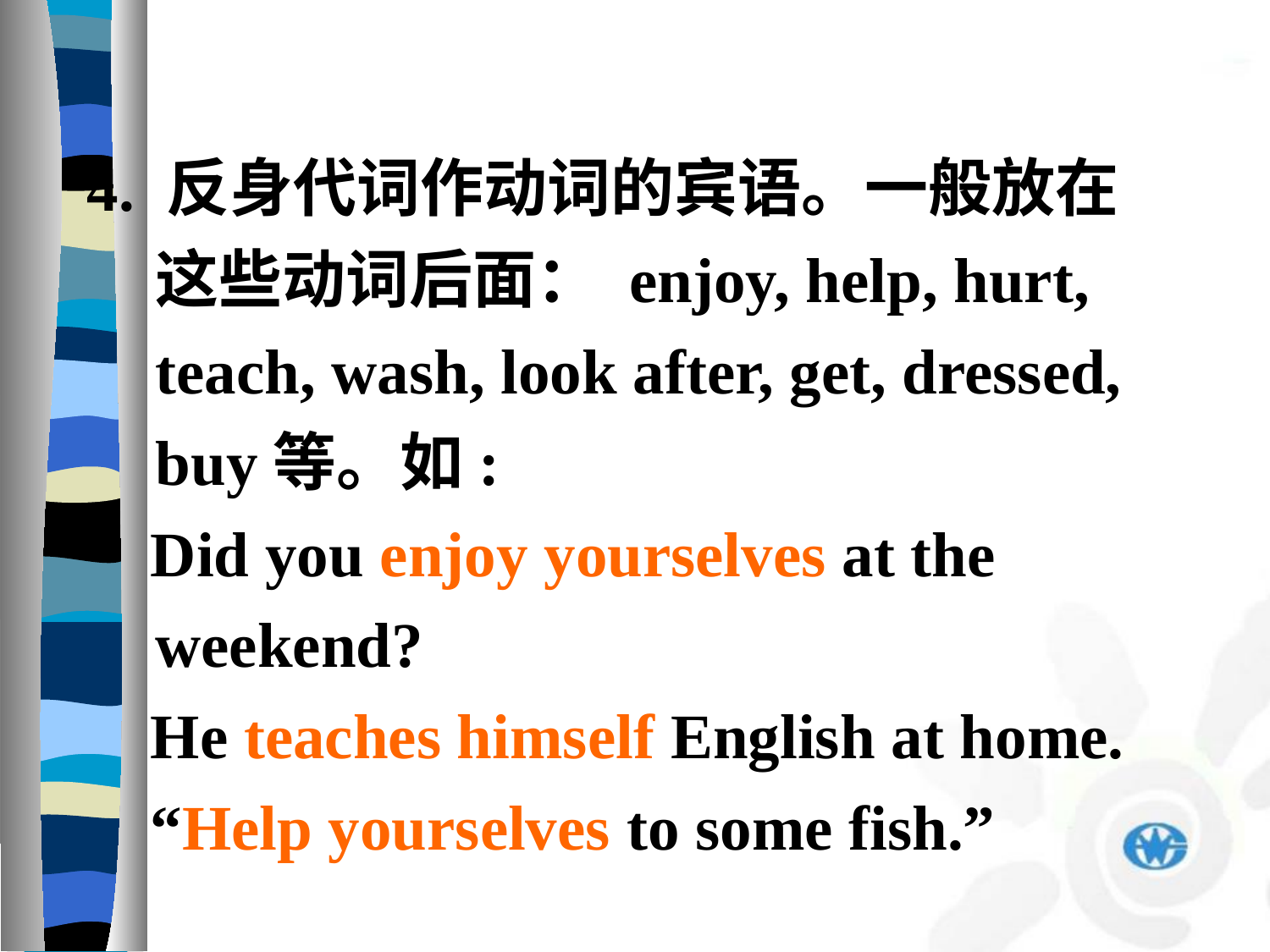

4. 反身代词作动词的宾语。一般放在这些动词后面： enjoy, help, hurt, teach, wash, look after, get, dressed, buy等。如:
    Did you enjoy yourselves at the weekend?
    He teaches himself English at home.
    “Help yourselves to some fish.”